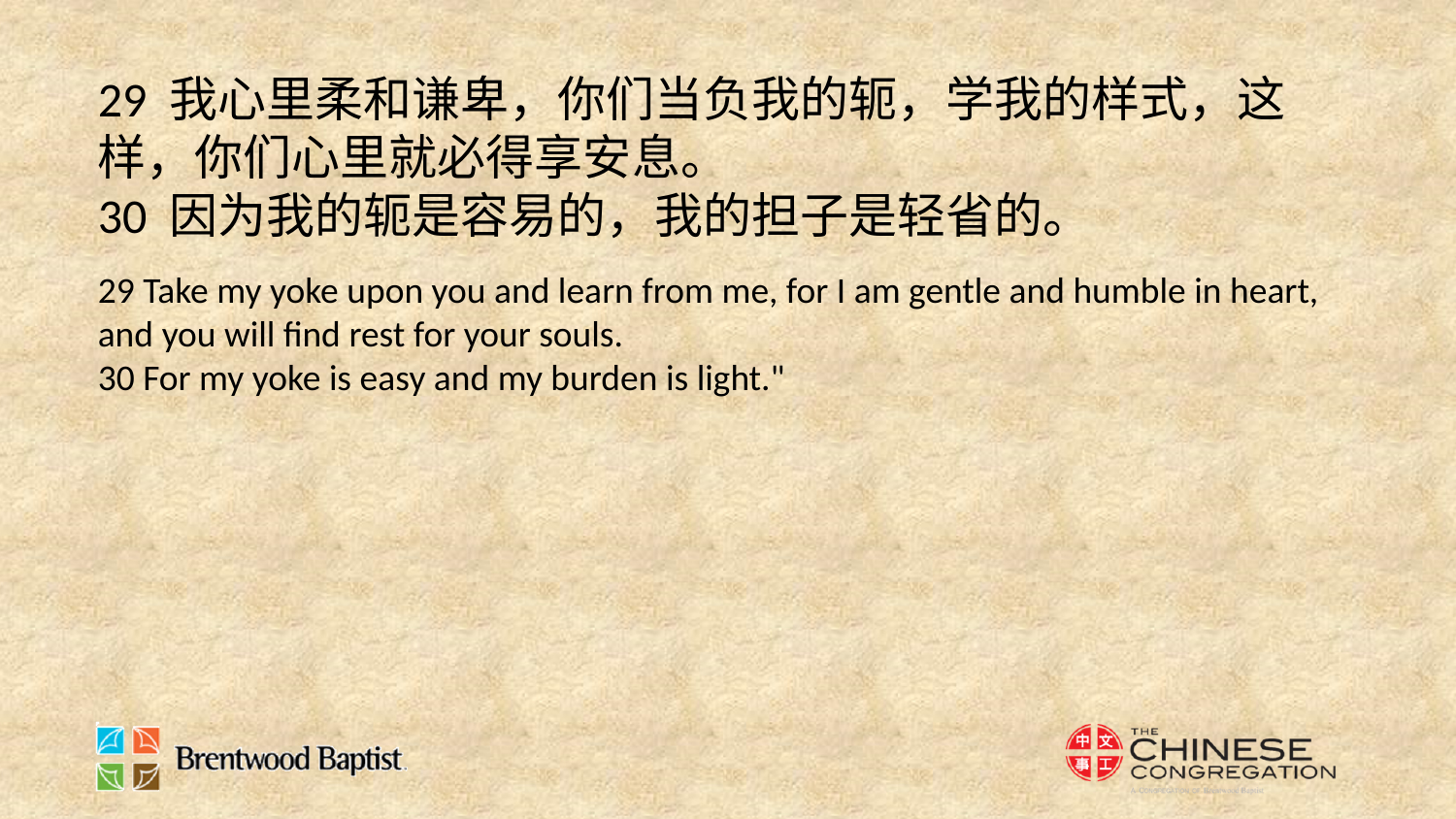

29 我心里柔和谦卑，你们当负我的轭，学我的样式，这样，你们心里就必得享安息。
30 因为我的轭是容易的，我的担子是轻省的。

29 Take my yoke upon you and learn from me, for I am gentle and humble in heart, and you will find rest for your souls.
30 For my yoke is easy and my burden is light."